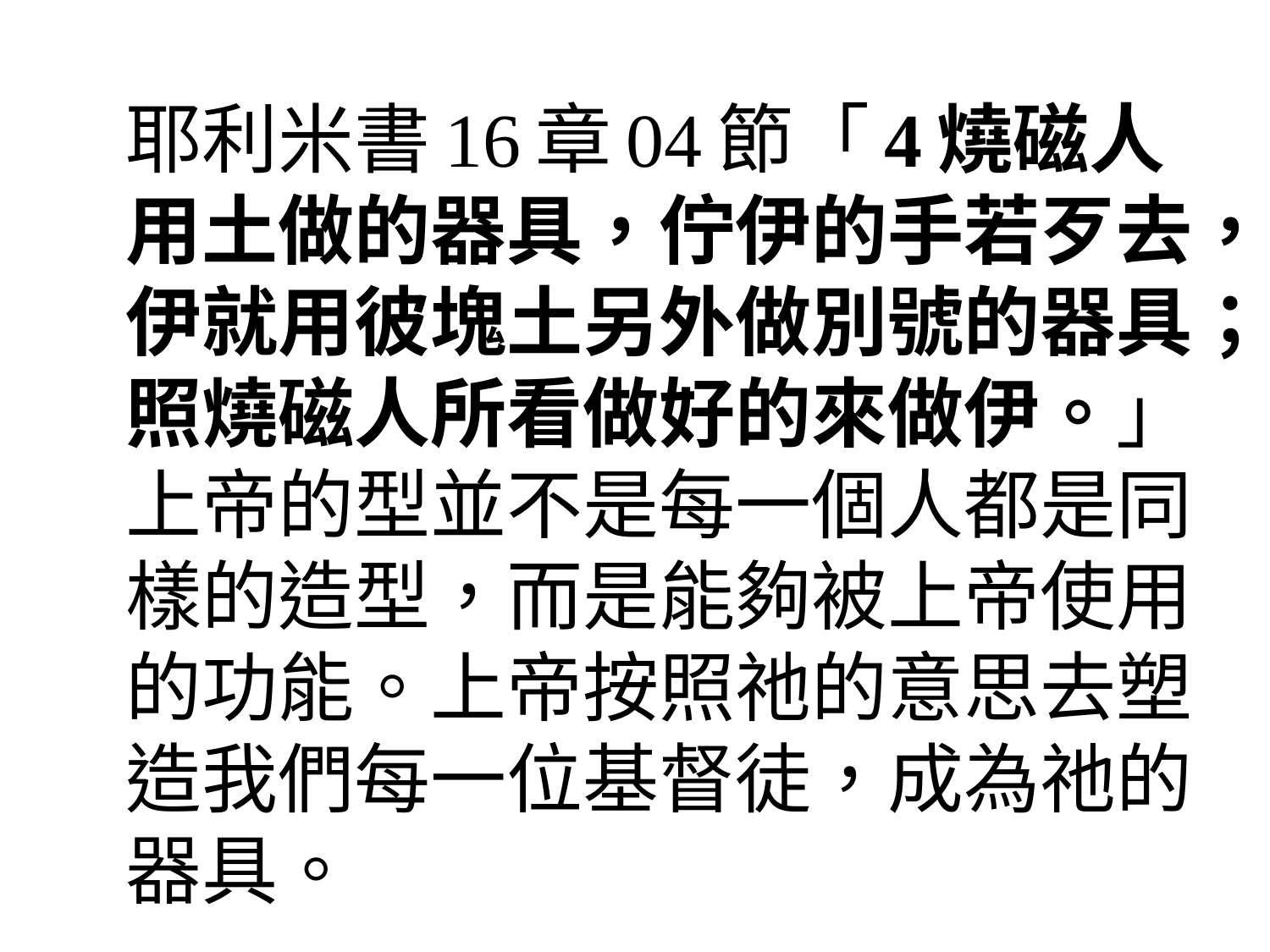

耶利米書16章04節「4燒磁人用土做的器具，佇伊的手若歹去，伊就用彼塊土另外做別號的器具；照燒磁人所看做好的來做伊。」上帝的型並不是每一個人都是同樣的造型，而是能夠被上帝使用的功能。上帝按照祂的意思去塑造我們每一位基督徒，成為祂的器具。